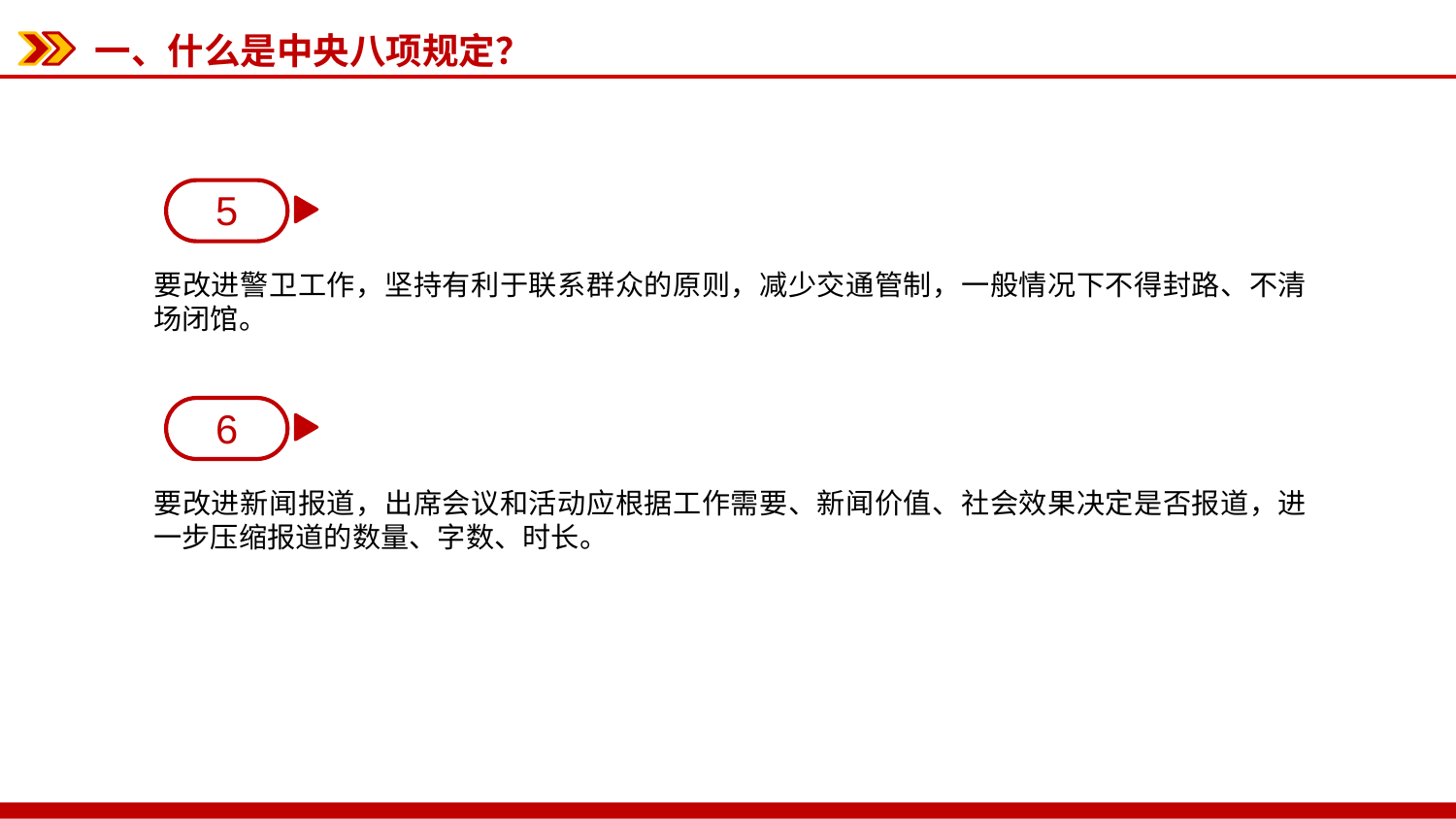

# 一、什么是中央八项规定？

5

要改进警卫工作，坚持有利于联系群众的原则，减少交通管制，一般情况下不得封路、不清场闭馆。
6

要改进新闻报道，出席会议和活动应根据工作需要、新闻价值、社会效果决定是否报道，进一步压缩报道的数量、字数、时长。